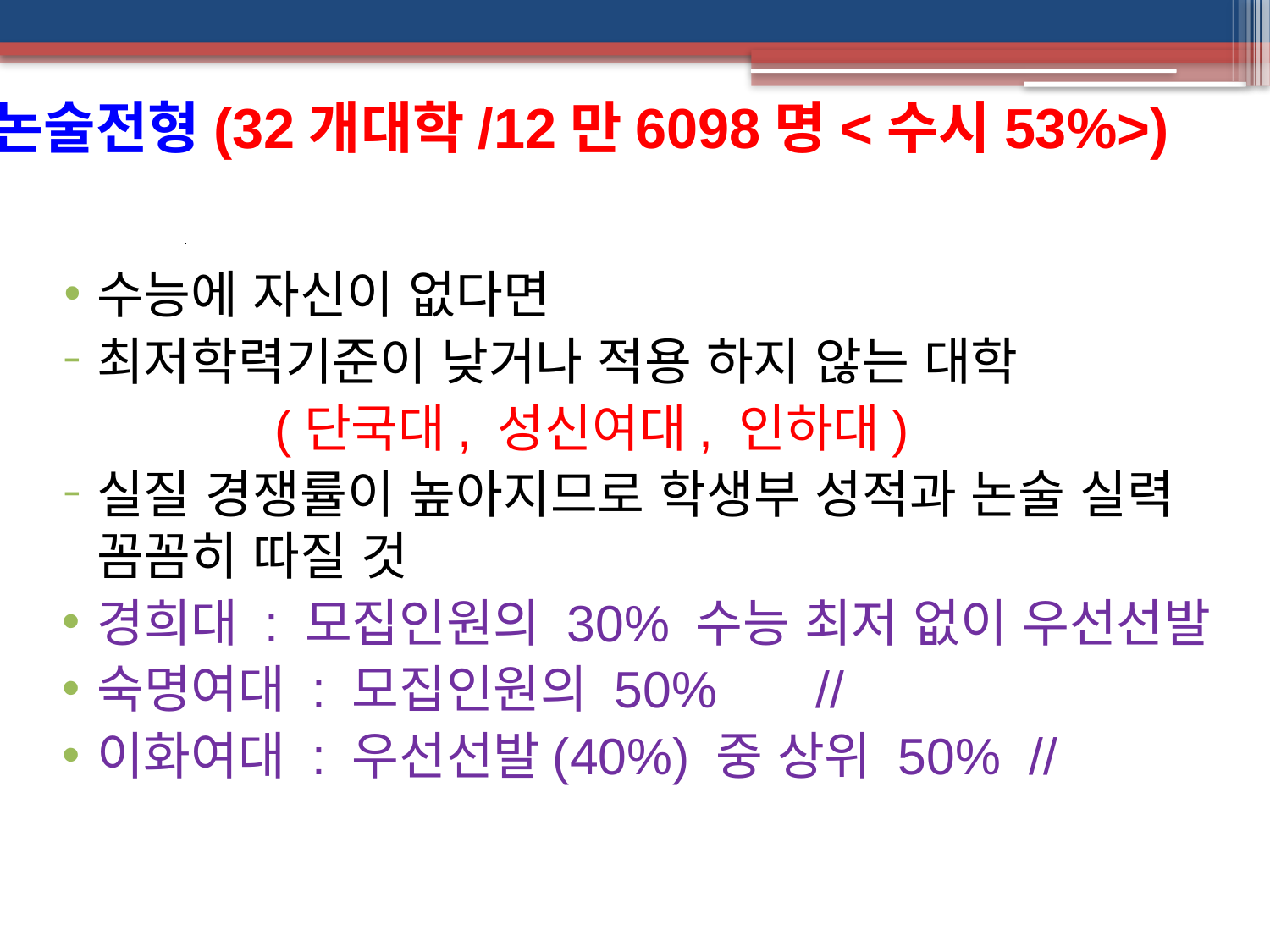

논술전형(32개대학/12만6098명<수시53%>)

수능에 자신이 없다면
최저학력기준이 낮거나 적용 하지 않는 대학
               (단국대, 성신여대, 인하대)
실질 경쟁률이 높아지므로 학생부 성적과 논술 실력 꼼꼼히 따질 것
경희대 : 모집인원의 30% 수능 최저 없이 우선선발
숙명여대 : 모집인원의 50%       //
이화여대 : 우선선발(40%) 중 상위 50%  //